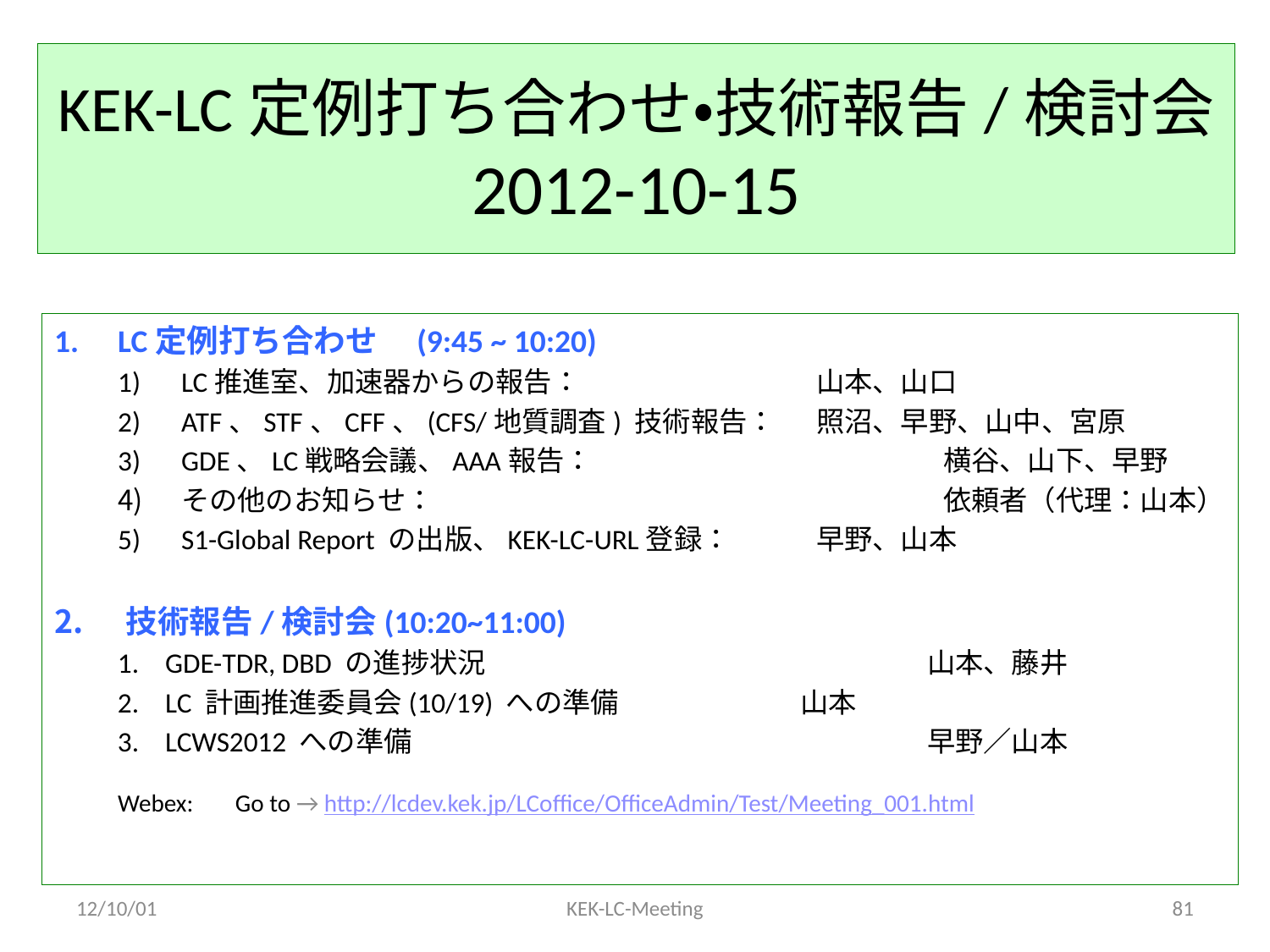

# KEK-LC定例打ち合わせ・技術報告/検討会 2012-10-15
LC定例打ち合わせ　(9:45 ~ 10:20)
LC推進室、加速器からの報告：　     		山本、山口
ATF、STF、CFF、(CFS/地質調査) 技術報告：	照沼、早野、山中、宮原
GDE、LC戦略会議、AAA報告： 			横谷、山下、早野
その他のお知らせ：					依頼者（代理：山本）
S1-Global Report の出版、KEK-LC-URL登録：　	早野、山本

技術報告/検討会(10:20~11:00)
GDE-TDR, DBD の進捗状況				山本、藤井
LC 計画推進委員会(10/19) への準備		山本
LCWS2012 への準備					早野／山本

Webex: 　Go to → http://lcdev.kek.jp/LCoffice/OfficeAdmin/Test/Meeting_001.html
12/10/01
KEK-LC-Meeting
81